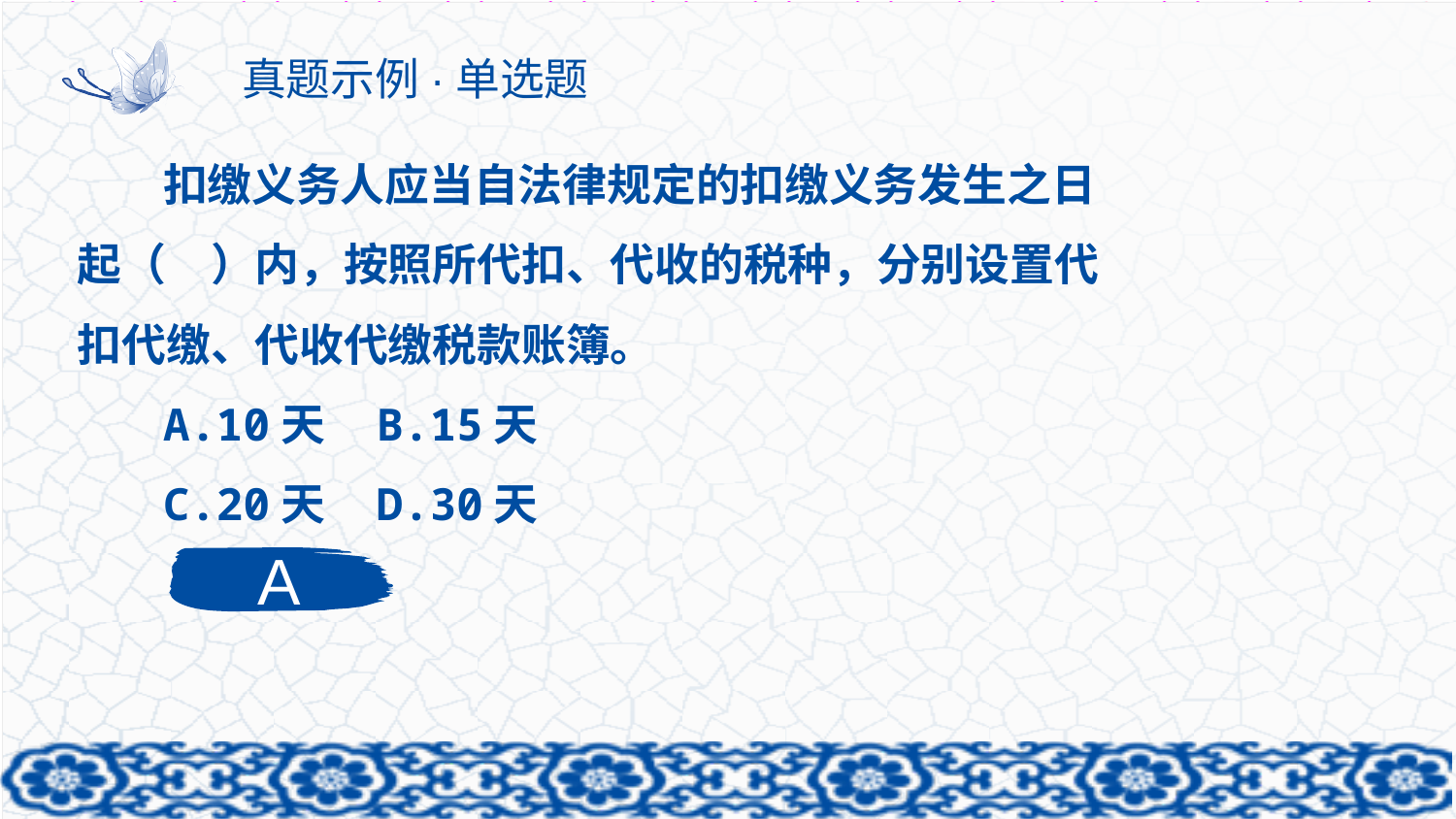

# 真题示例·单选题
扣缴义务人应当自法律规定的扣缴义务发生之日起（　）内，按照所代扣、代收的税种，分别设置代扣代缴、代收代缴税款账簿。
A.10天    B.15天
C.20天    D.30天

A